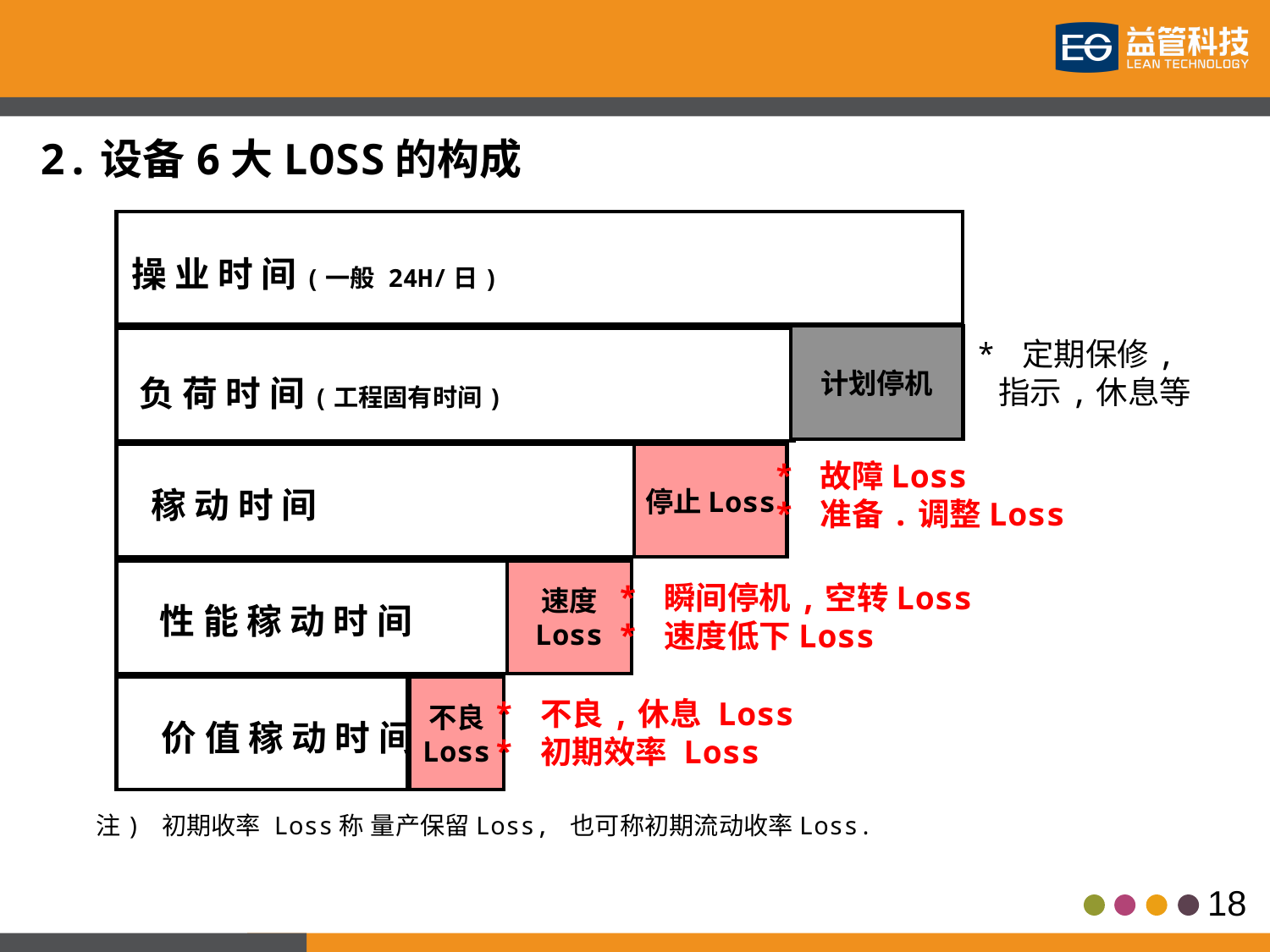

2.设备6大LOSS的构成

操 业 时 间(一般 24H/日)
计划停机

* 定期保修,
  指示,休息等
负 荷 时 间(工程固有时间)

停止Loss
* 故障Loss
* 准备.调整Loss
稼 动 时 间

速度
Loss
* 瞬间停机,空转Loss
* 速度低下Loss
性 能 稼 动 时 间

不良
Loss
* 不良,休息 Loss
* 初期效率 Loss
价 值 稼 动 时 间
注) 初期收率 Loss称 量产保留Loss, 也可称初期流动收率Loss.